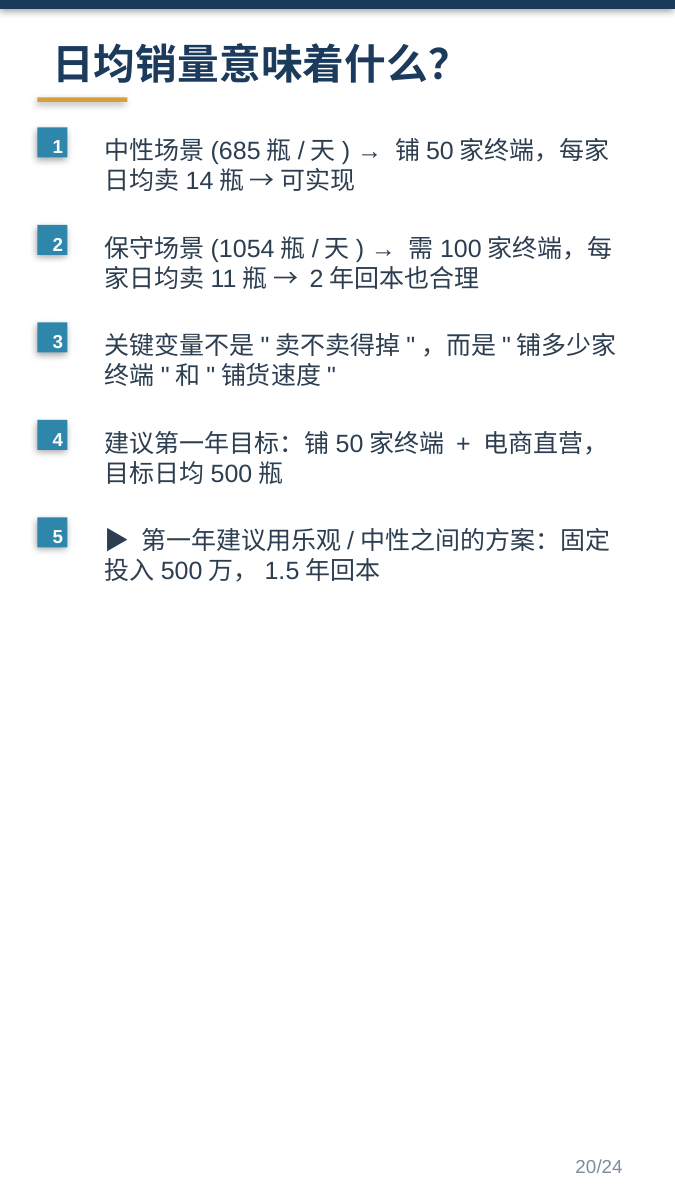

日均销量意味着什么？

1
中性场景(685瓶/天) → 铺50家终端，每家日均卖14瓶 → 可实现

2
保守场景(1054瓶/天) → 需100家终端，每家日均卖11瓶 → 2年回本也合理

3
关键变量不是"卖不卖得掉"，而是"铺多少家终端"和"铺货速度"

4
建议第一年目标：铺50家终端 + 电商直营，目标日均500瓶

5
▶ 第一年建议用乐观/中性之间的方案：固定投入500万，1.5年回本
20/24